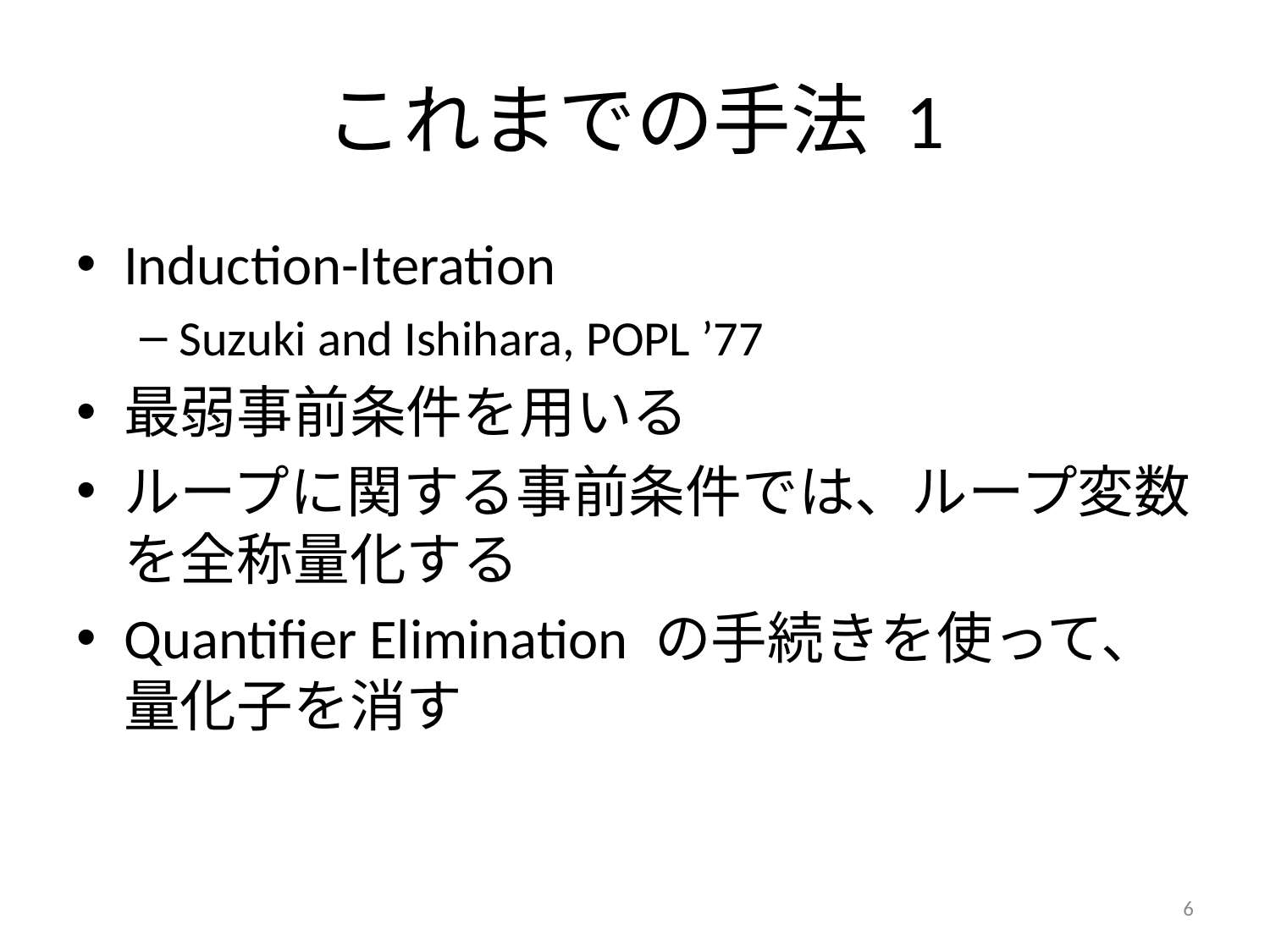

# これまでの手法 1
Induction-Iteration
Suzuki and Ishihara, POPL ’77
最弱事前条件を用いる
ループに関する事前条件では、ループ変数を全称量化する
Quantifier Elimination の手続きを使って、
量化子を消す
6